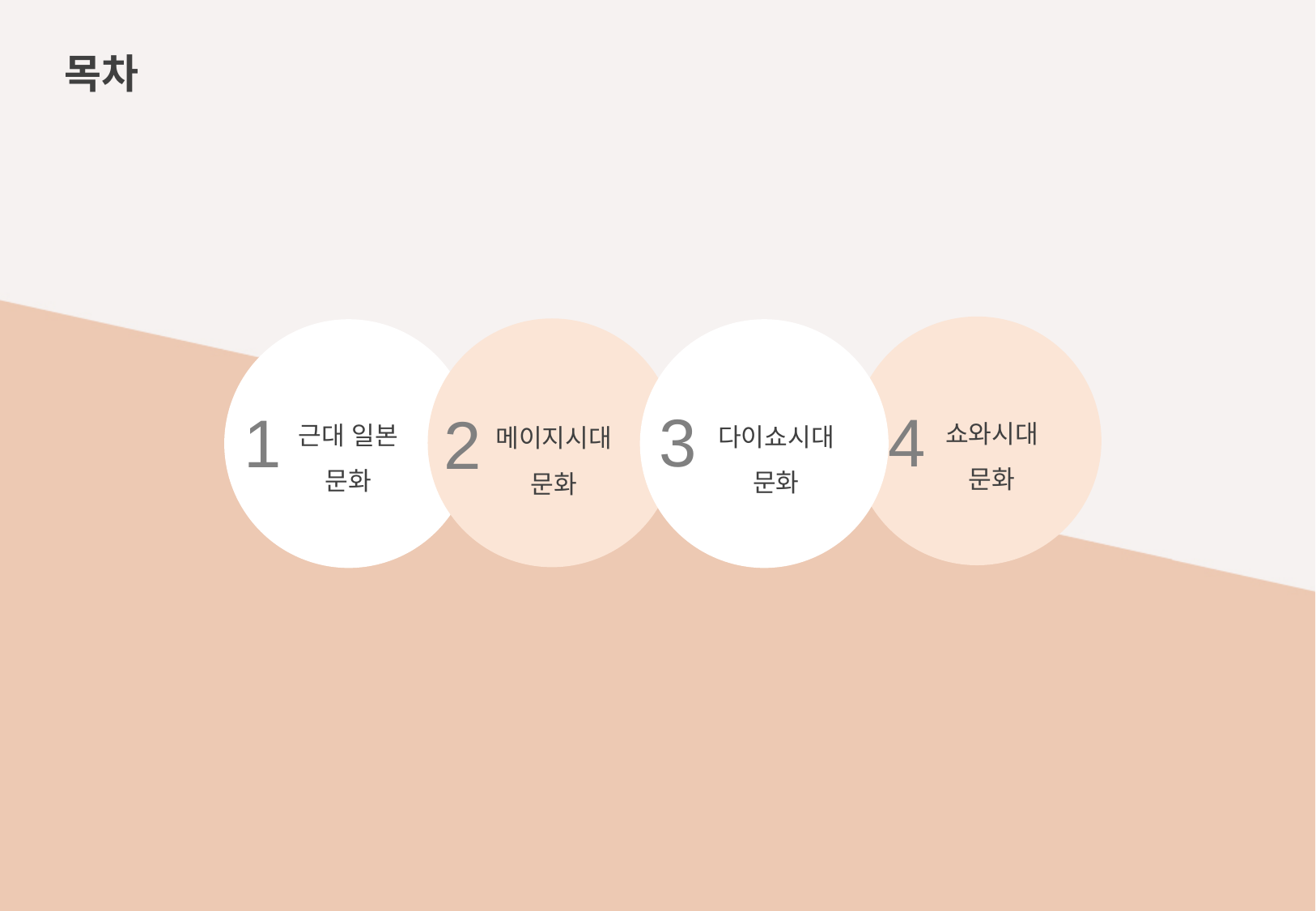

목차

3
4
1
2
쇼와시대
문화
근대 일본
문화
다이쇼시대
문화
메이지시대
문화